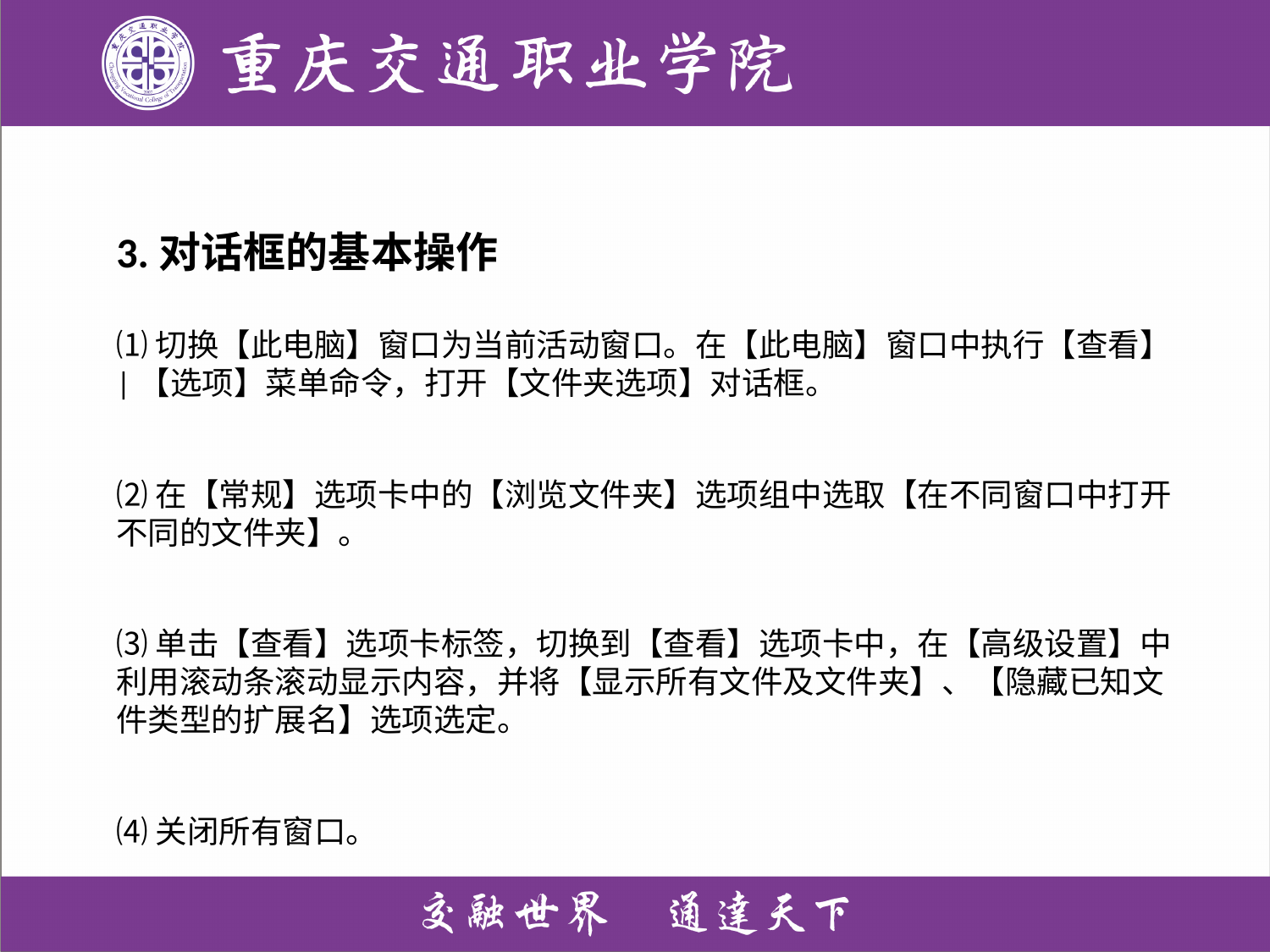

3.对话框的基本操作
⑴切换【此电脑】窗口为当前活动窗口。在【此电脑】窗口中执行【查看】|【选项】菜单命令，打开【文件夹选项】对话框。

⑵在【常规】选项卡中的【浏览文件夹】选项组中选取【在不同窗口中打开不同的文件夹】。

⑶单击【查看】选项卡标签，切换到【查看】选项卡中，在【高级设置】中利用滚动条滚动显示内容，并将【显示所有文件及文件夹】、【隐藏已知文件类型的扩展名】选项选定。

⑷关闭所有窗口。